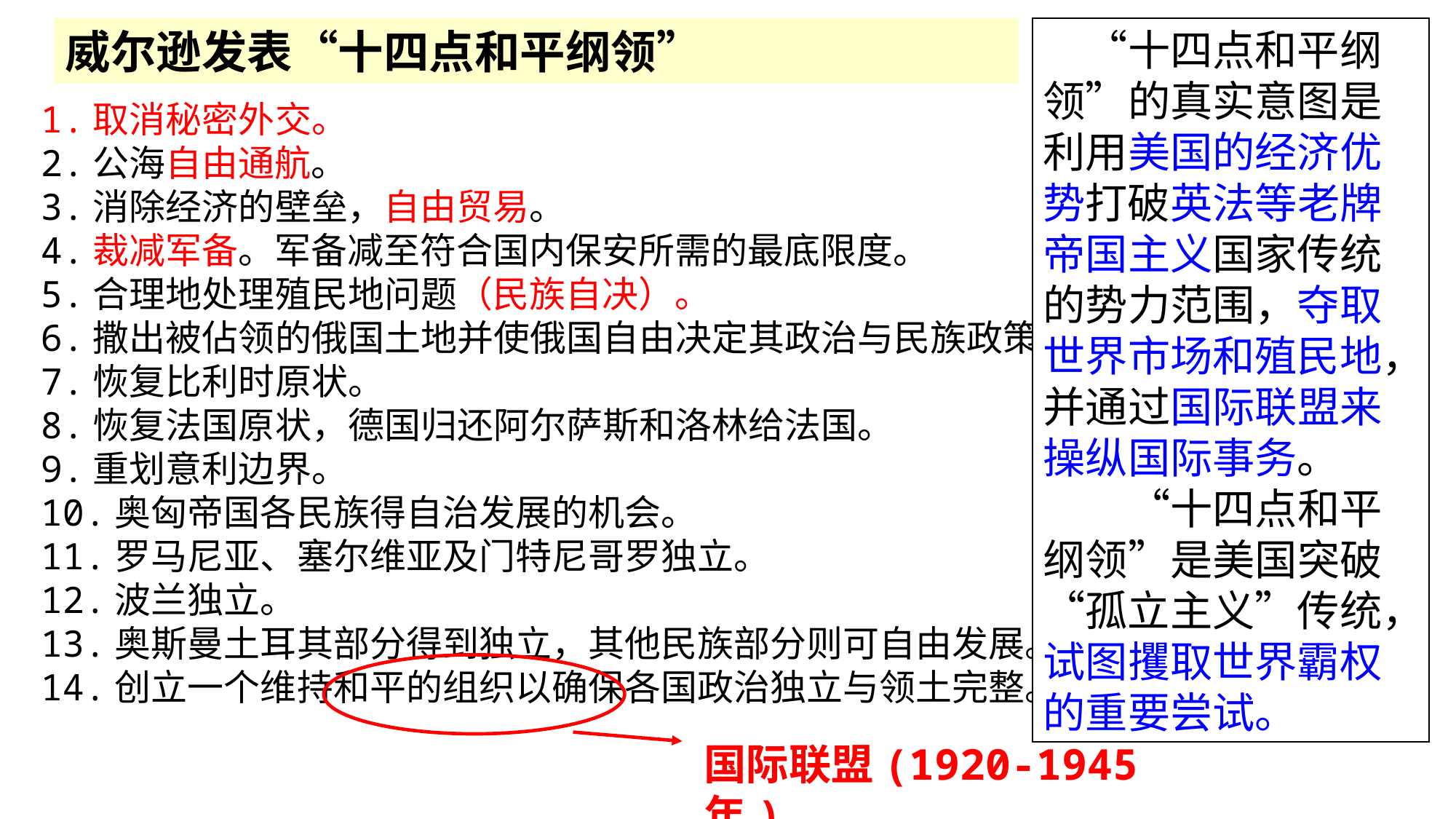

威尔逊发表“十四点和平纲领”
　“十四点和平纲领”的真实意图是利用美国的经济优势打破英法等老牌帝国主义国家传统的势力范围，夺取世界市场和殖民地，并通过国际联盟来操纵国际事务。
　　“十四点和平纲领”是美国突破“孤立主义”传统，试图攫取世界霸权的重要尝试。
1.取消秘密外交。
2.公海自由通航。
3.消除经济的壁垒，自由贸易。
4.裁减军备。军备减至符合国内保安所需的最底限度。
5.合理地处理殖民地问题（民族自决）。
6.撒出被佔领的俄国土地并使俄国自由决定其政治与民族政策。
7.恢复比利时原状。
8.恢复法国原状，德国归还阿尔萨斯和洛林给法国。
9.重划意利边界。
10.奥匈帝国各民族得自治发展的机会。
11.罗马尼亚、塞尔维亚及门特尼哥罗独立。
12.波兰独立。
13.奥斯曼土耳其部分得到独立，其他民族部分则可自由发展。
14.创立一个维持和平的组织以确保各国政治独立与领土完整。

国际联盟(1920-1945年)